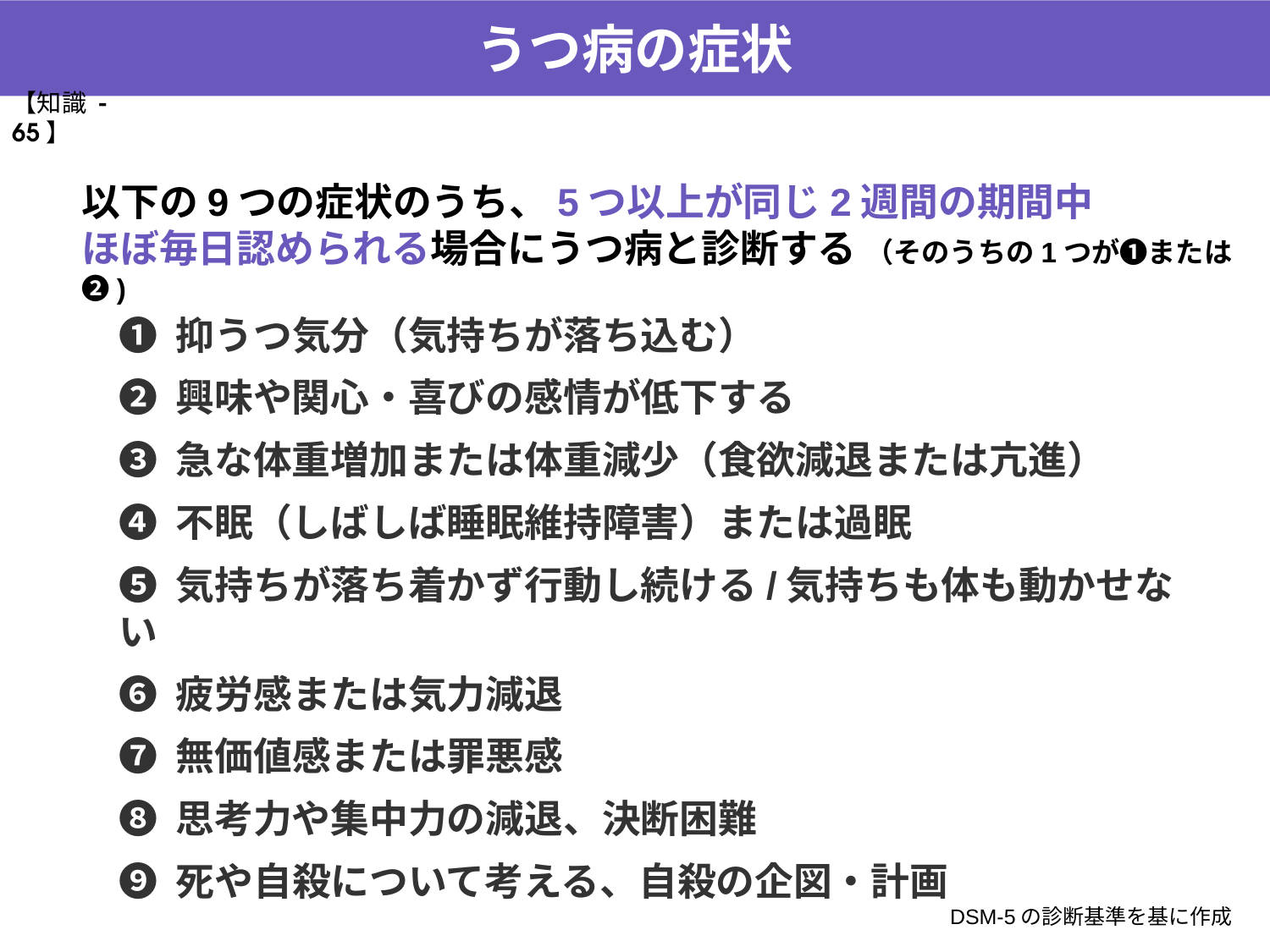

うつ病の症状
【知識 -65】
以下の9つの症状のうち、5つ以上が同じ2週間の期間中
ほぼ毎日認められる場合にうつ病と診断する （そのうちの1つが❶または❷)
❶ 抑うつ気分（気持ちが落ち込む）
❷ 興味や関心・喜びの感情が低下する
❸ 急な体重増加または体重減少（食欲減退または亢進）
❹ 不眠（しばしば睡眠維持障害）または過眠
❺ 気持ちが落ち着かず行動し続ける/気持ちも体も動かせない
❻ 疲労感または気力減退
❼ 無価値感または罪悪感
❽ 思考力や集中力の減退、決断困難
❾ 死や自殺について考える、自殺の企図・計画
DSM-5の診断基準を基に作成